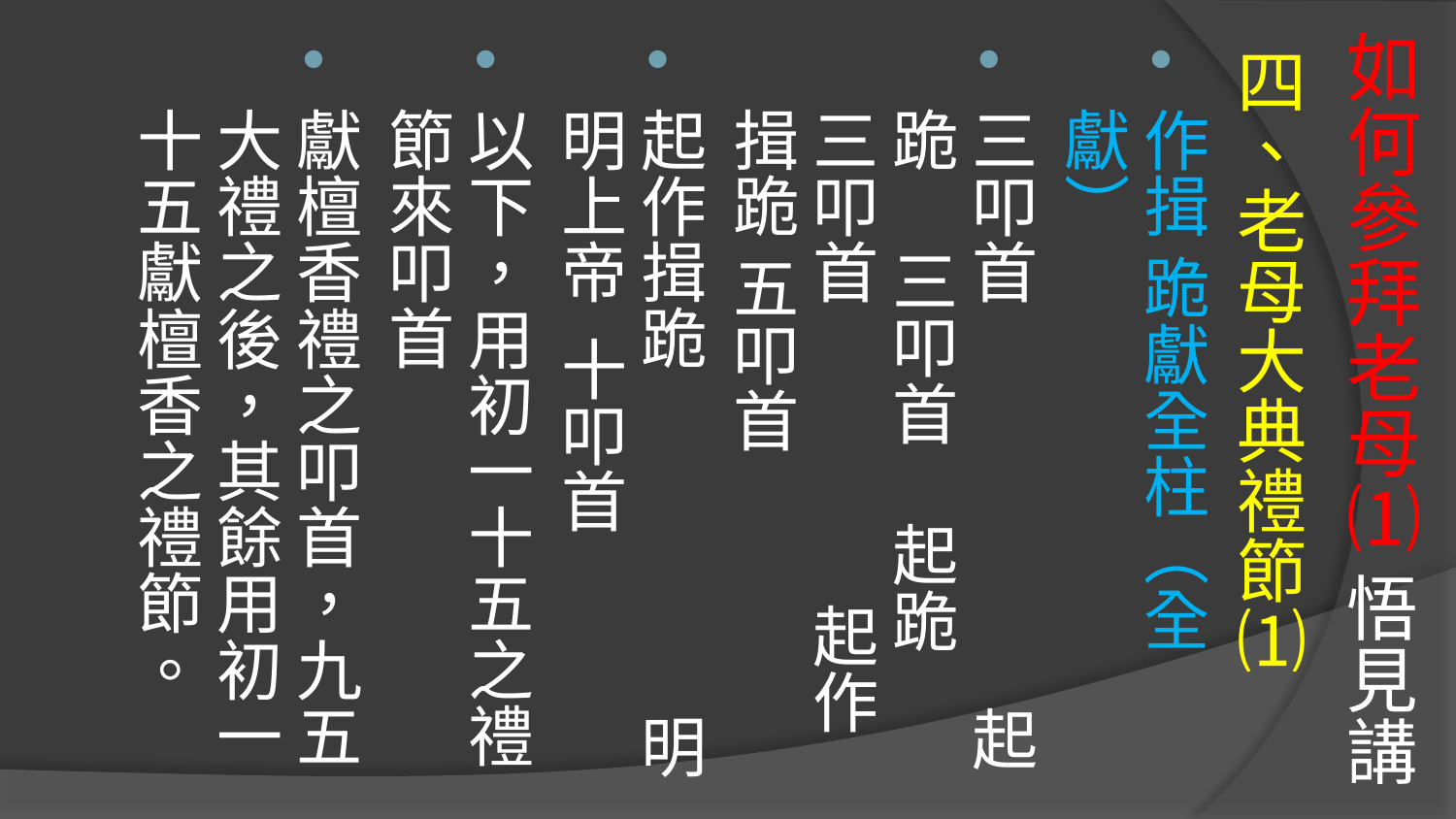

# 如何參拜老母⑴ 悟見講
四、老母大典禮節⑴
作揖 跪獻全柱（全獻）
三叩首                           起跪     三叩首     起跪     三叩首                    起作揖跪 五叩首
起作揖跪                       明明上帝  十叩首
以下，用初一十五之禮節來叩首
獻檀香禮之叩首，九五大禮之後，其餘用初一十五獻檀香之禮節。